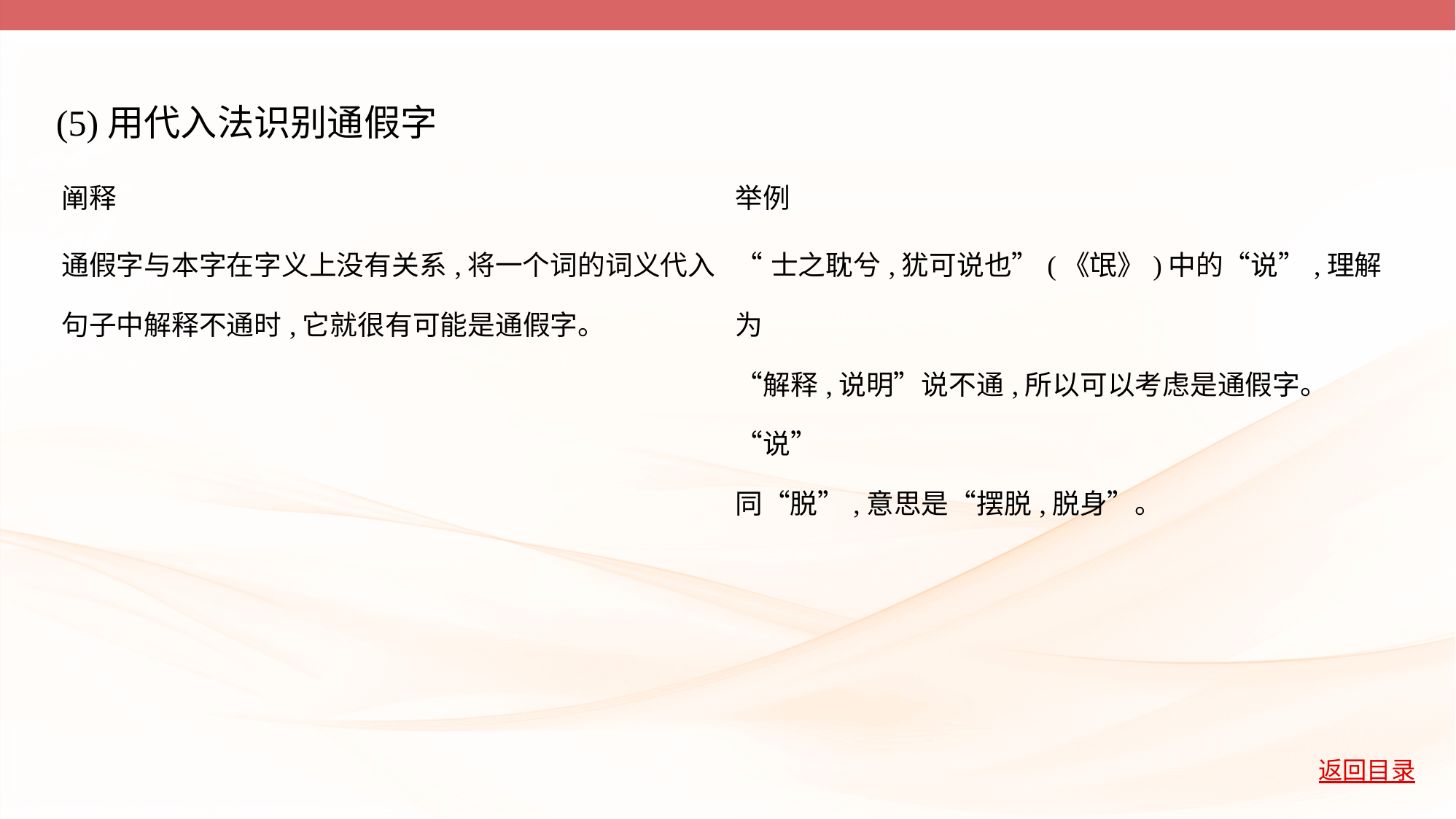

(5)用代入法识别通假字
| 阐释 | 举例 |
| --- | --- |
| 通假字与本字在字义上没有关系,将一个词的词义代入 句子中解释不通时,它就很有可能是通假字。 | “士之耽兮,犹可说也”(《氓》)中的“说”,理解为 “解释,说明”说不通,所以可以考虑是通假字。“说” 同“脱”,意思是“摆脱,脱身”。 |